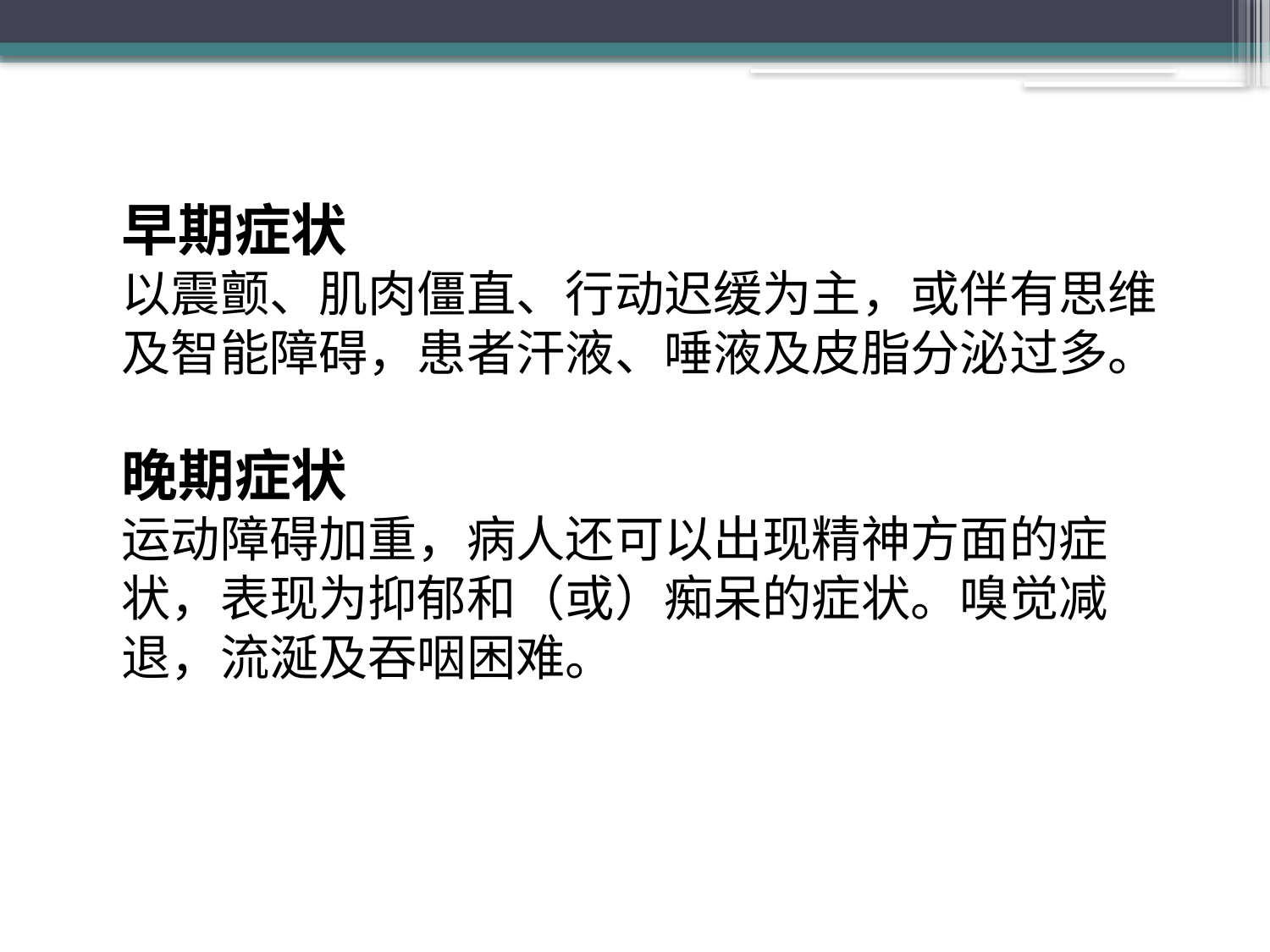

早期症状
以震颤、肌肉僵直、行动迟缓为主，或伴有思维及智能障碍，患者汗液、唾液及皮脂分泌过多。

晚期症状
运动障碍加重，病人还可以出现精神方面的症状，表现为抑郁和（或）痴呆的症状。嗅觉减退，流涎及吞咽困难。